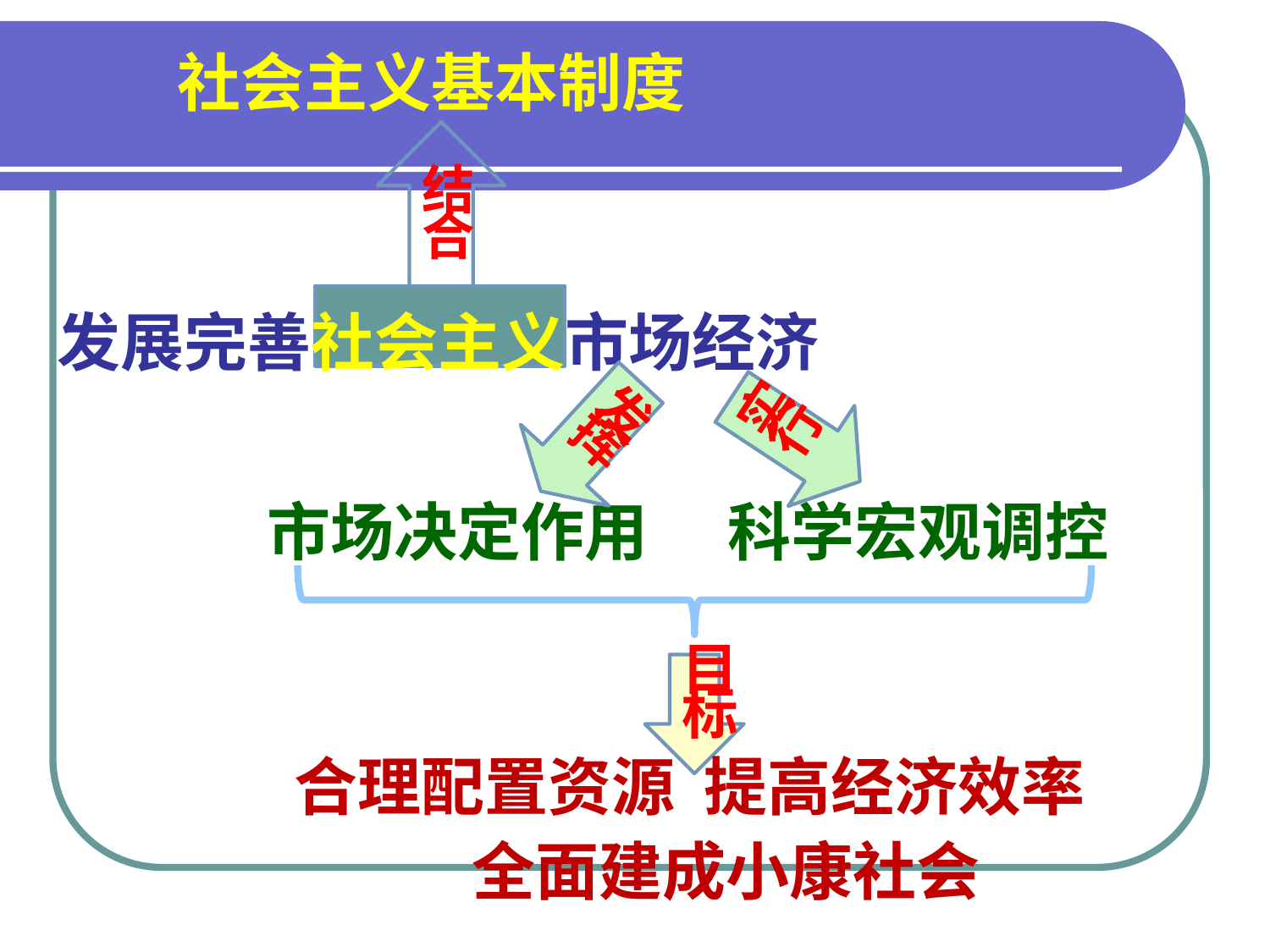

社会主义基本制度
结合

发展完善社会主义市场经济
实行
发挥
市场决定作用
科学宏观调控

目标
合理配置资源  提高经济效率
    全面建成小康社会